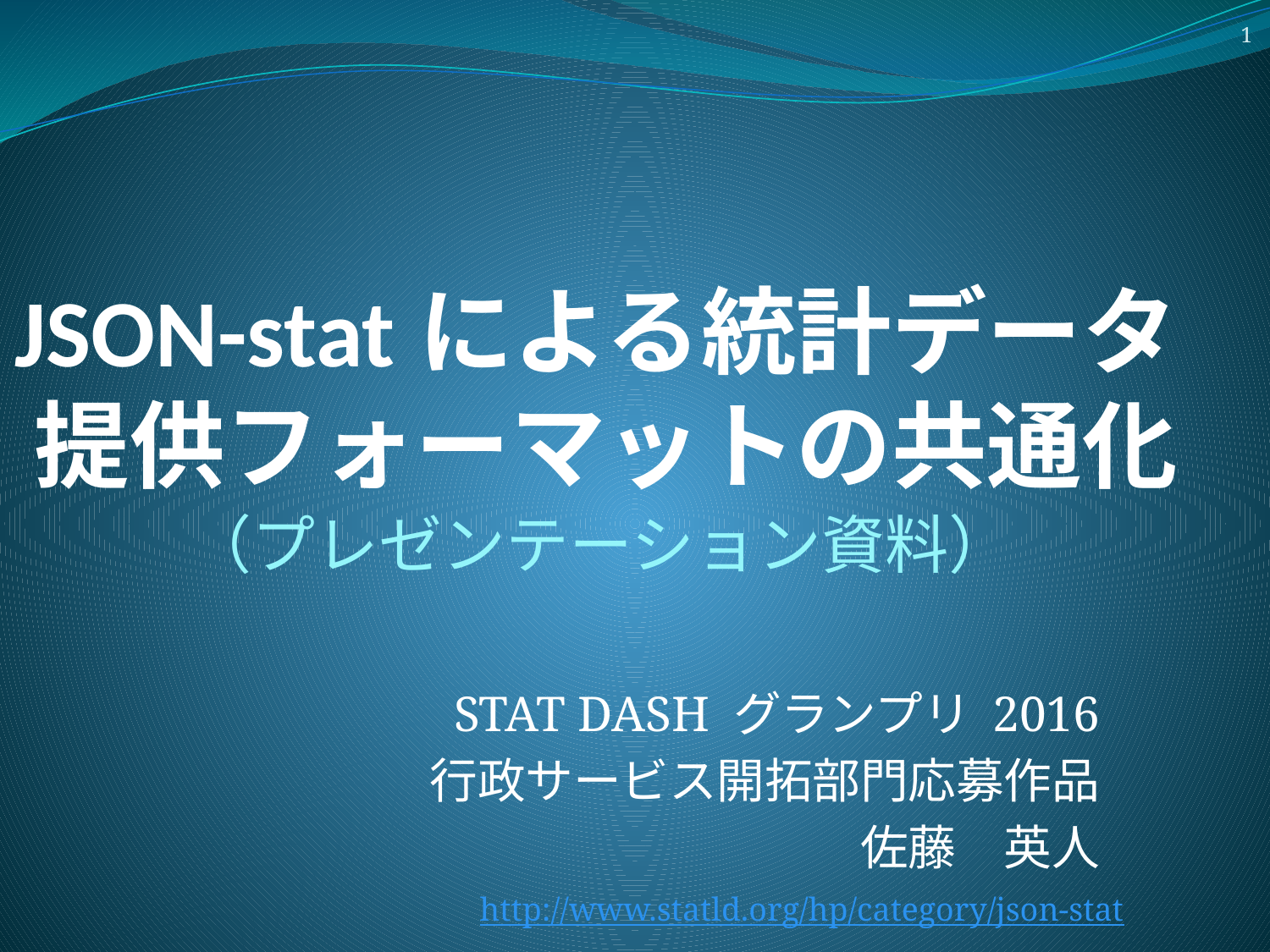

1
# JSON-statによる統計データ 提供フォーマットの共通化
（プレゼンテーション資料）
STAT DASH グランプリ 2016
行政サービス開拓部門応募作品
佐藤　英人
http://www.statld.org/hp/category/json-stat